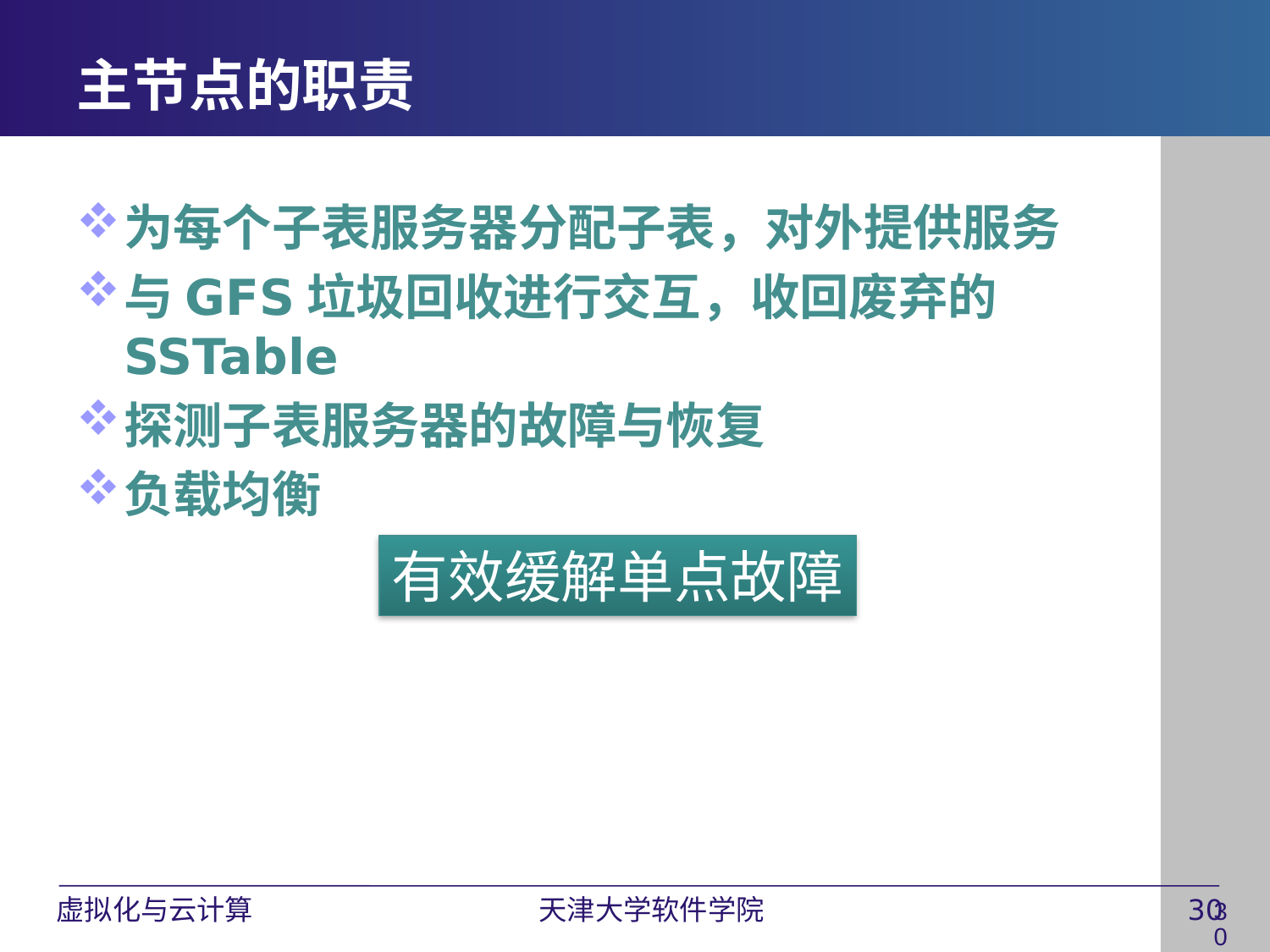

# 主节点的职责
为每个子表服务器分配子表，对外提供服务
与GFS垃圾回收进行交互，收回废弃的SSTable
探测子表服务器的故障与恢复
负载均衡

有效缓解单点故障
30